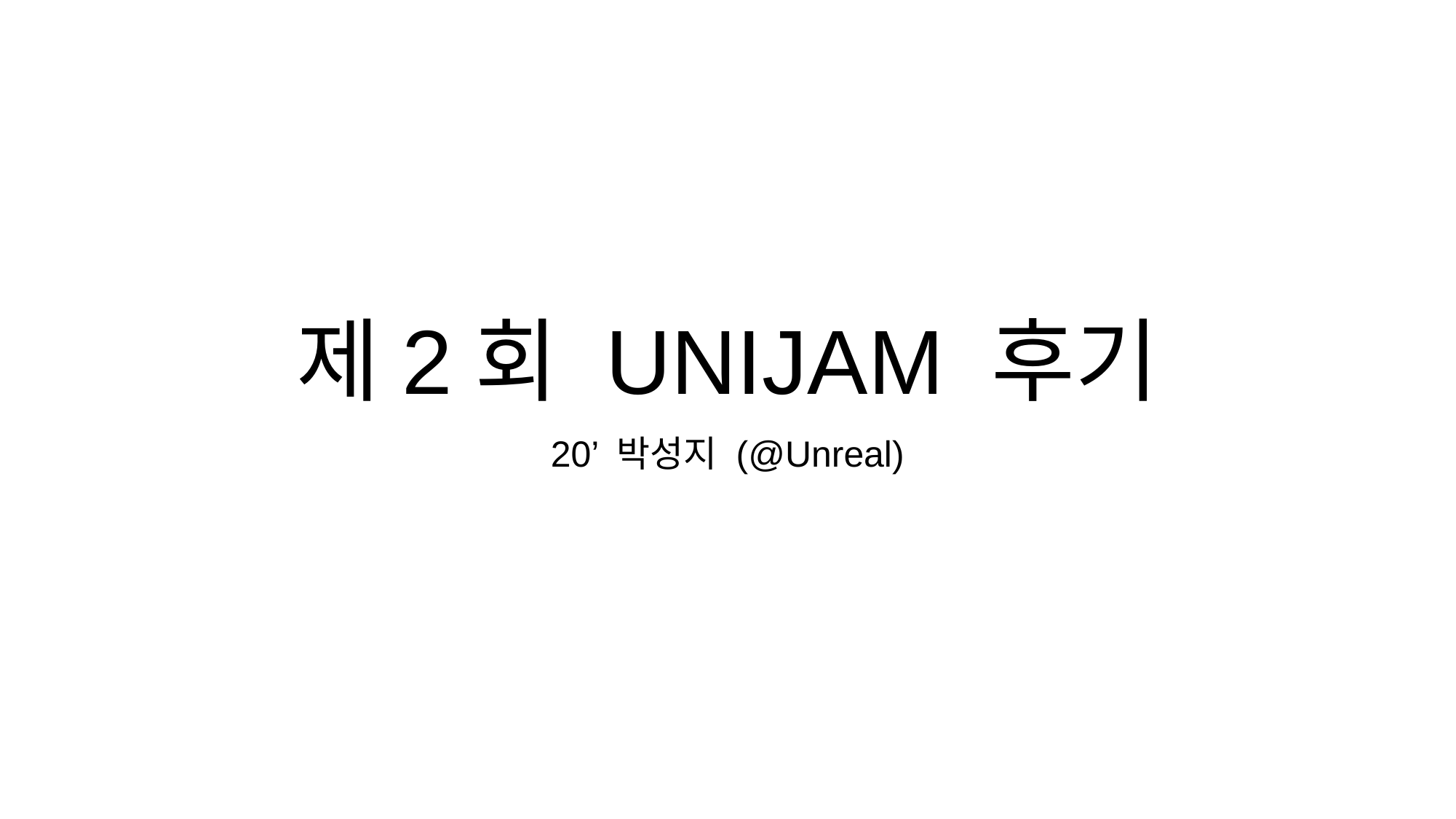

# 제2회 UNIJAM 후기
20’ 박성지 (@Unreal)